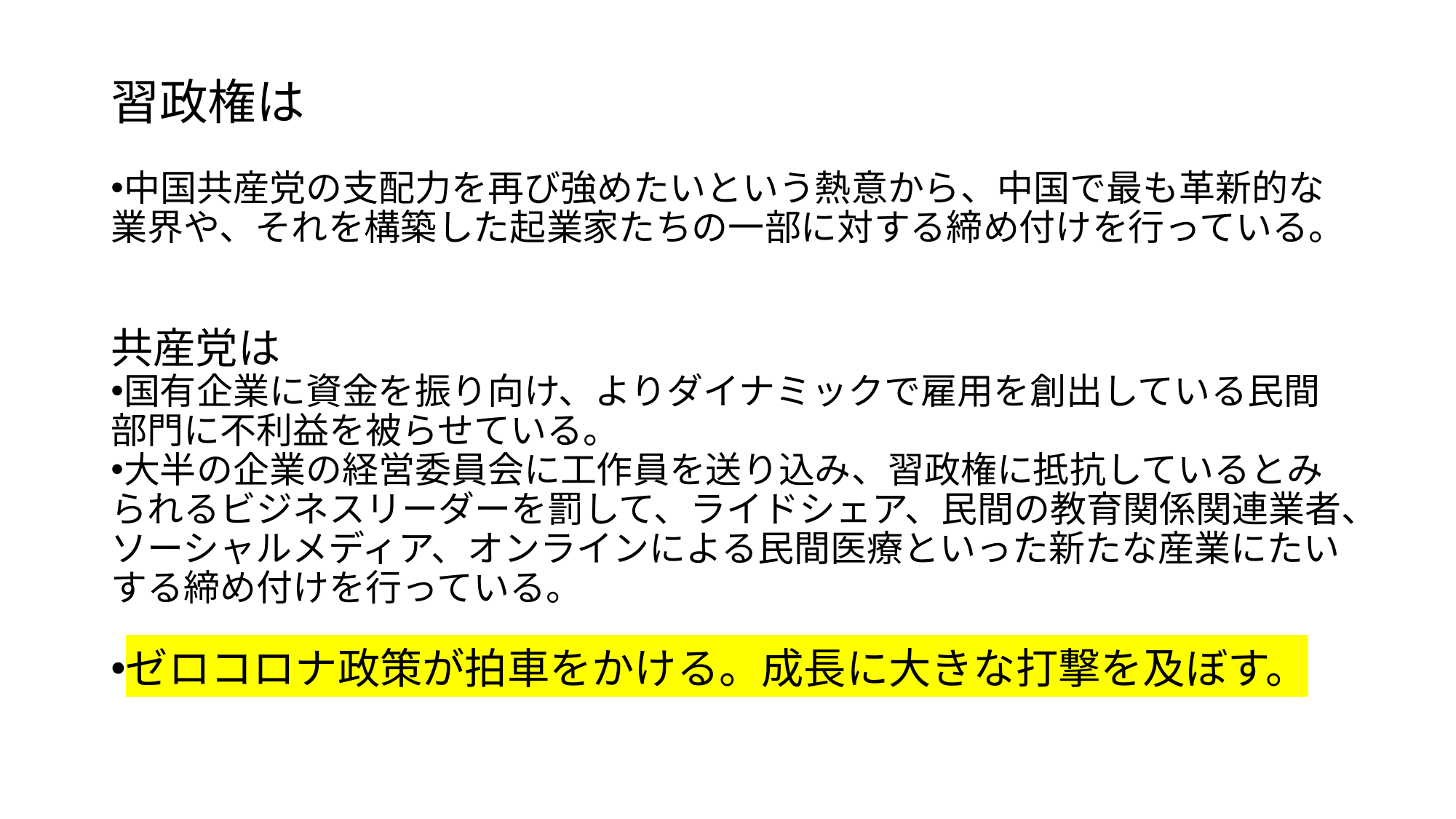

習政権は

中国共産党の支配力を再び強めたいという熱意から、中国で最も革新的な業界や、それを構築した起業家たちの一部に対する締め付けを行っている。

共産党は
国有企業に資金を振り向け、よりダイナミックで雇用を創出している民間部門に不利益を被らせている。
大半の企業の経営委員会に工作員を送り込み、習政権に抵抗しているとみられるビジネスリーダーを罰して、ライドシェア、民間の教育関係関連業者、ソーシャルメディア、オンラインによる民間医療といった新たな産業にたいする締め付けを行っている。

ゼロコロナ政策が拍車をかける。成長に大きな打撃を及ぼす。